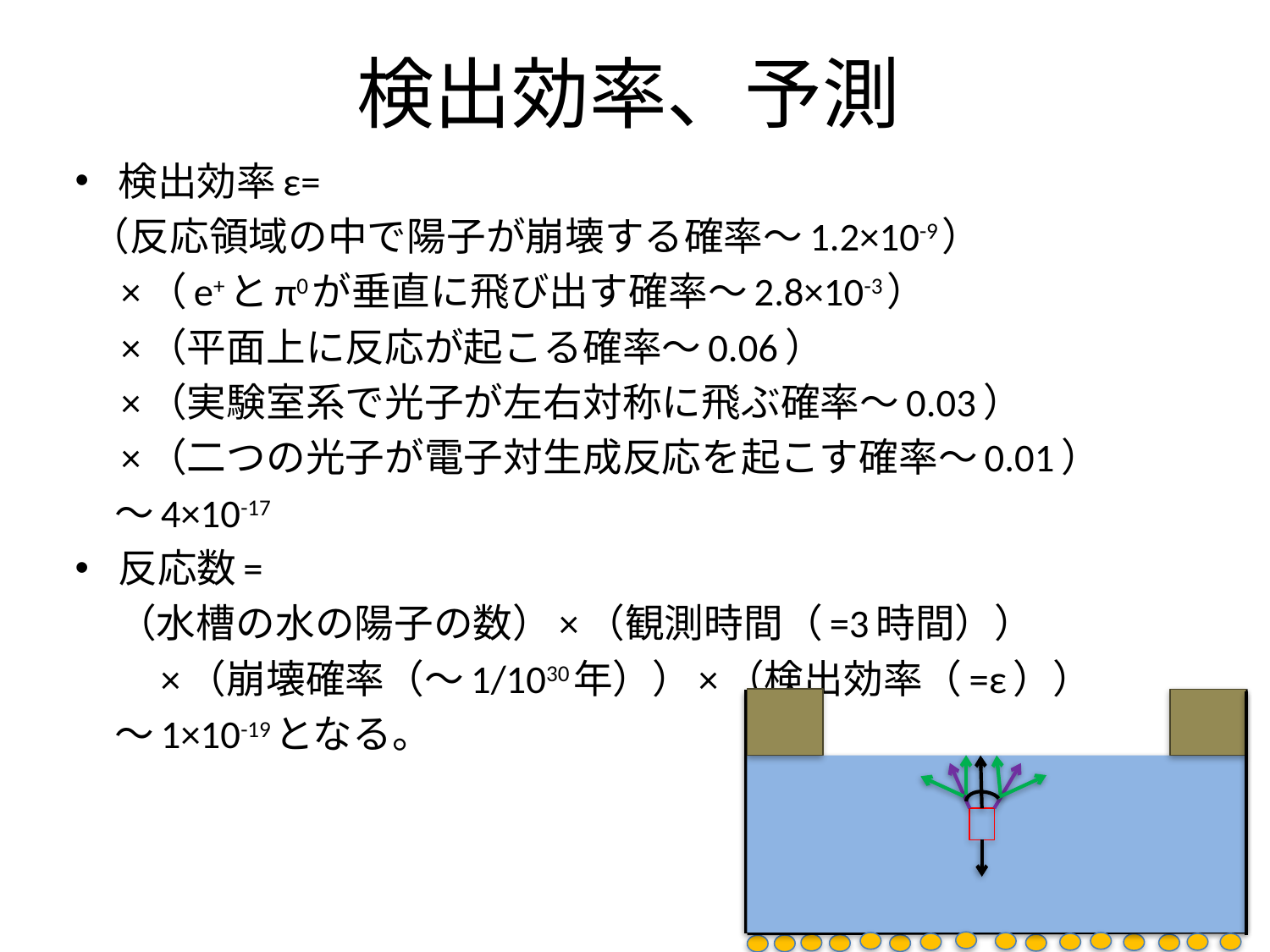

# 検出効率、予測
検出効率ε=
 （反応領域の中で陽子が崩壊する確率～1.2×10-9）
　×（e+とπ0が垂直に飛び出す確率～2.8×10-3）
　×（平面上に反応が起こる確率～0.06）
　×（実験室系で光子が左右対称に飛ぶ確率～0.03）
　×（二つの光子が電子対生成反応を起こす確率～0.01）
　～4×10-17
反応数=
    （水槽の水の陽子の数）×（観測時間（=3時間））
　　×（崩壊確率（～1/1030年））×（検出効率（=ε））
　～1×10-19となる。